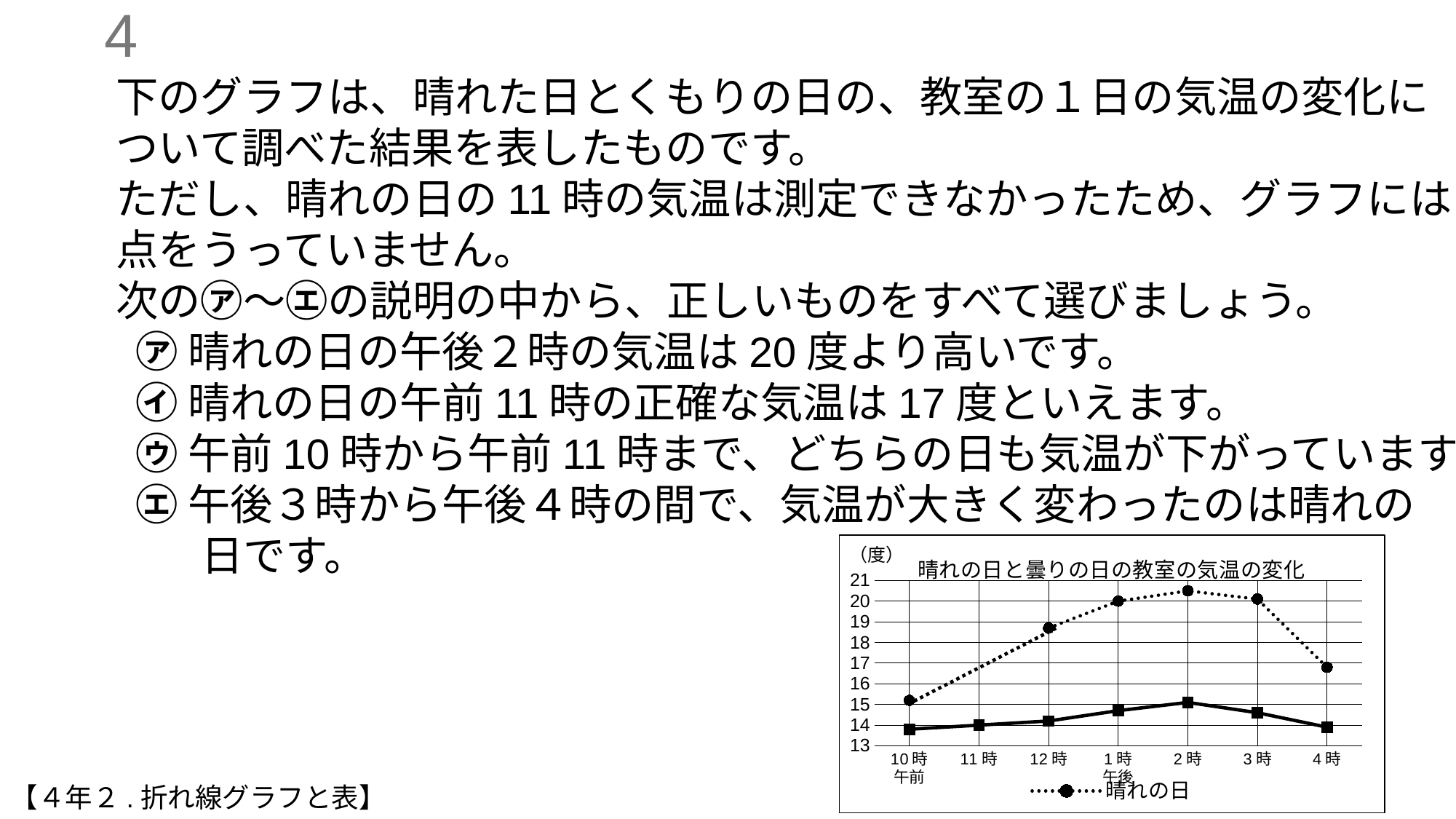

4
下のグラフは、晴れた日とくもりの日の、教室の１日の気温の変化について調べた結果を表したものです。
ただし、晴れの日の11時の気温は測定できなかったため、グラフには点をうっていません。
次の㋐～㋓の説明の中から、正しいものをすべて選びましょう。
 ㋐ 晴れの日の午後２時の気温は20度より高いです。
 ㋑ 晴れの日の午前11時の正確な気温は17度といえます。
 ㋒ 午前10時から午前11時まで、どちらの日も気温が下がっています。
 ㋓ 午後３時から午後４時の間で、気温が大きく変わったのは晴れの日です。

### Chart: 晴れの日と曇りの日の教室の気温の変化

| Category | 晴れの日 | 曇りの日 |
|---|---|---|
| 10時
午前 | 15.2 | 13.8 |
| 11時 | None | 14.0 |
| 12時 | 18.7 | 14.2 |
| 1時
午後 | 20.0 | 14.7 |
| 2時 | 20.5 | 15.1 |
| 3時 | 20.1 | 14.6 |
| 4時 | 16.8 | 13.9 |
（度）
【４年２.折れ線グラフと表】